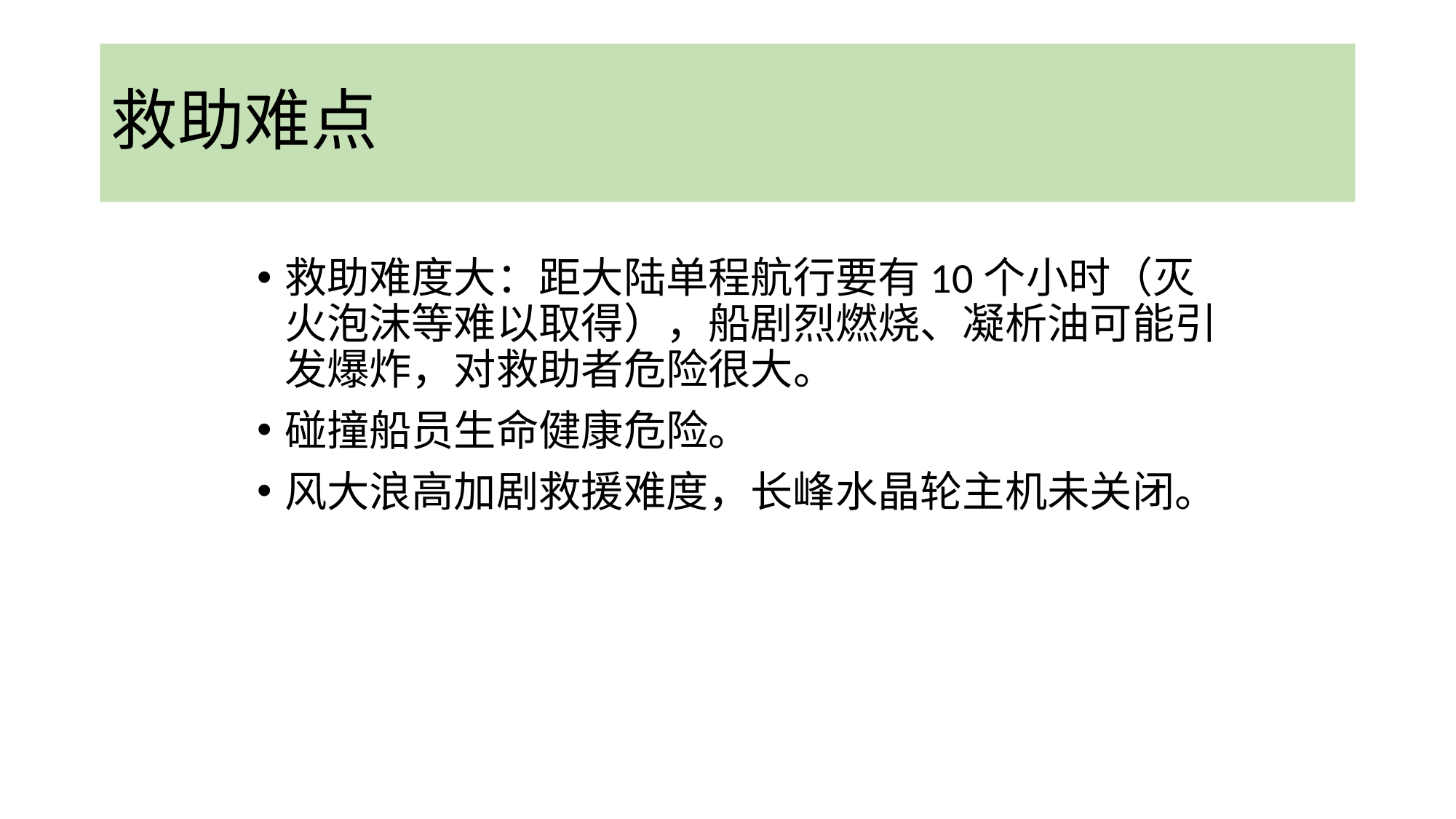

# 救助难点
救助难度大：距大陆单程航行要有10个小时（灭火泡沫等难以取得），船剧烈燃烧、凝析油可能引发爆炸，对救助者危险很大。
碰撞船员生命健康危险。
风大浪高加剧救援难度，长峰水晶轮主机未关闭。